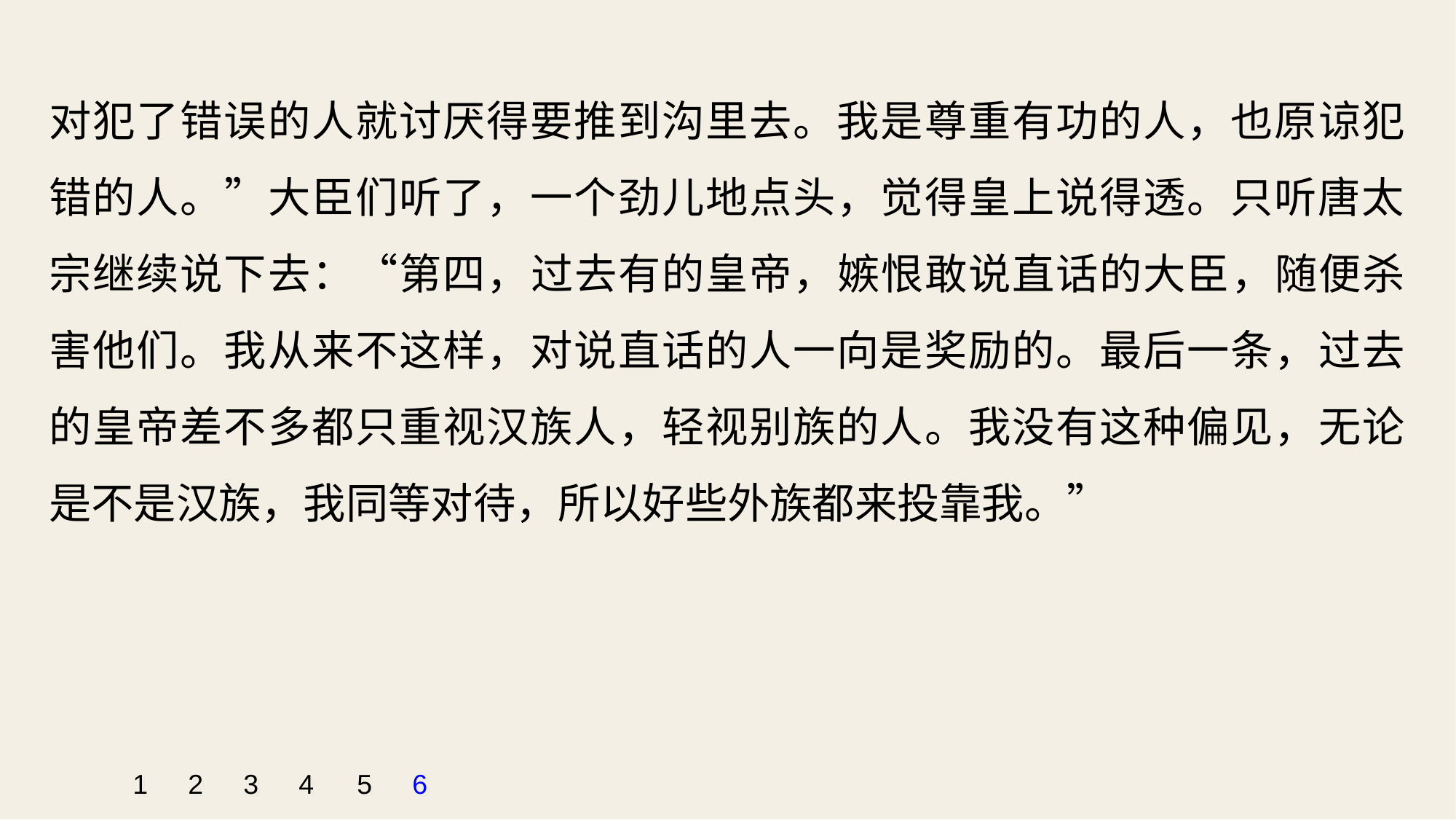

对犯了错误的人就讨厌得要推到沟里去。我是尊重有功的人，也原谅犯错的人。”大臣们听了，一个劲儿地点头，觉得皇上说得透。只听唐太宗继续说下去：“第四，过去有的皇帝，嫉恨敢说直话的大臣，随便杀害他们。我从来不这样，对说直话的人一向是奖励的。最后一条，过去的皇帝差不多都只重视汉族人，轻视别族的人。我没有这种偏见，无论是不是汉族，我同等对待，所以好些外族都来投靠我。”
1
2
3
4
5
6